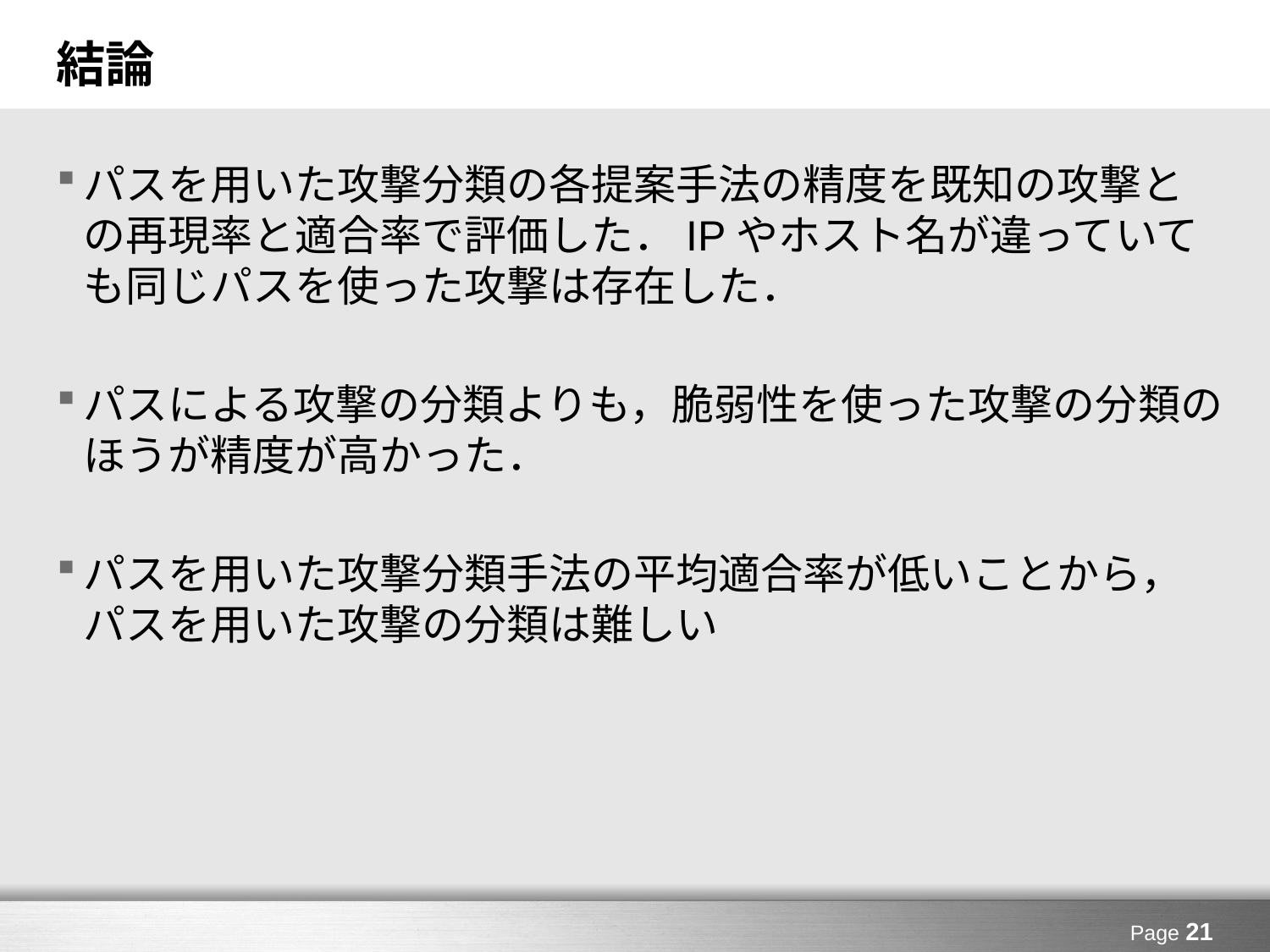

# 結論
パスを用いた攻撃分類の各提案手法の精度を既知の攻撃との再現率と適合率で評価した．IPやホスト名が違っていても同じパスを使った攻撃は存在した．

パスによる攻撃の分類よりも，脆弱性を使った攻撃の分類のほうが精度が高かった．

パスを用いた攻撃分類手法の平均適合率が低いことから，パスを用いた攻撃の分類は難しい
Page 21